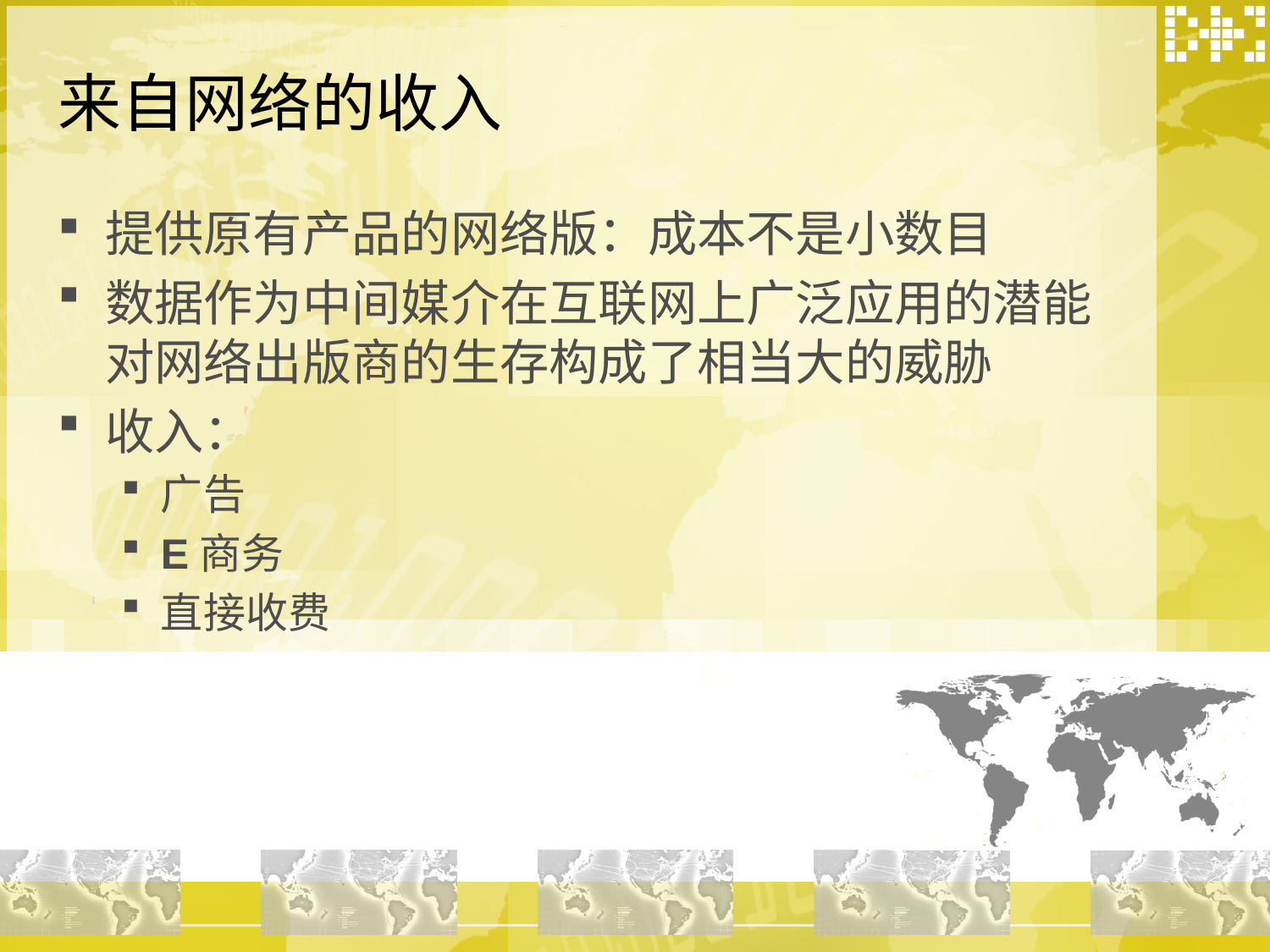

# 来自网络的收入
提供原有产品的网络版：成本不是小数目
数据作为中间媒介在互联网上广泛应用的潜能对网络出版商的生存构成了相当大的威胁
收入：
广告
E商务
直接收费